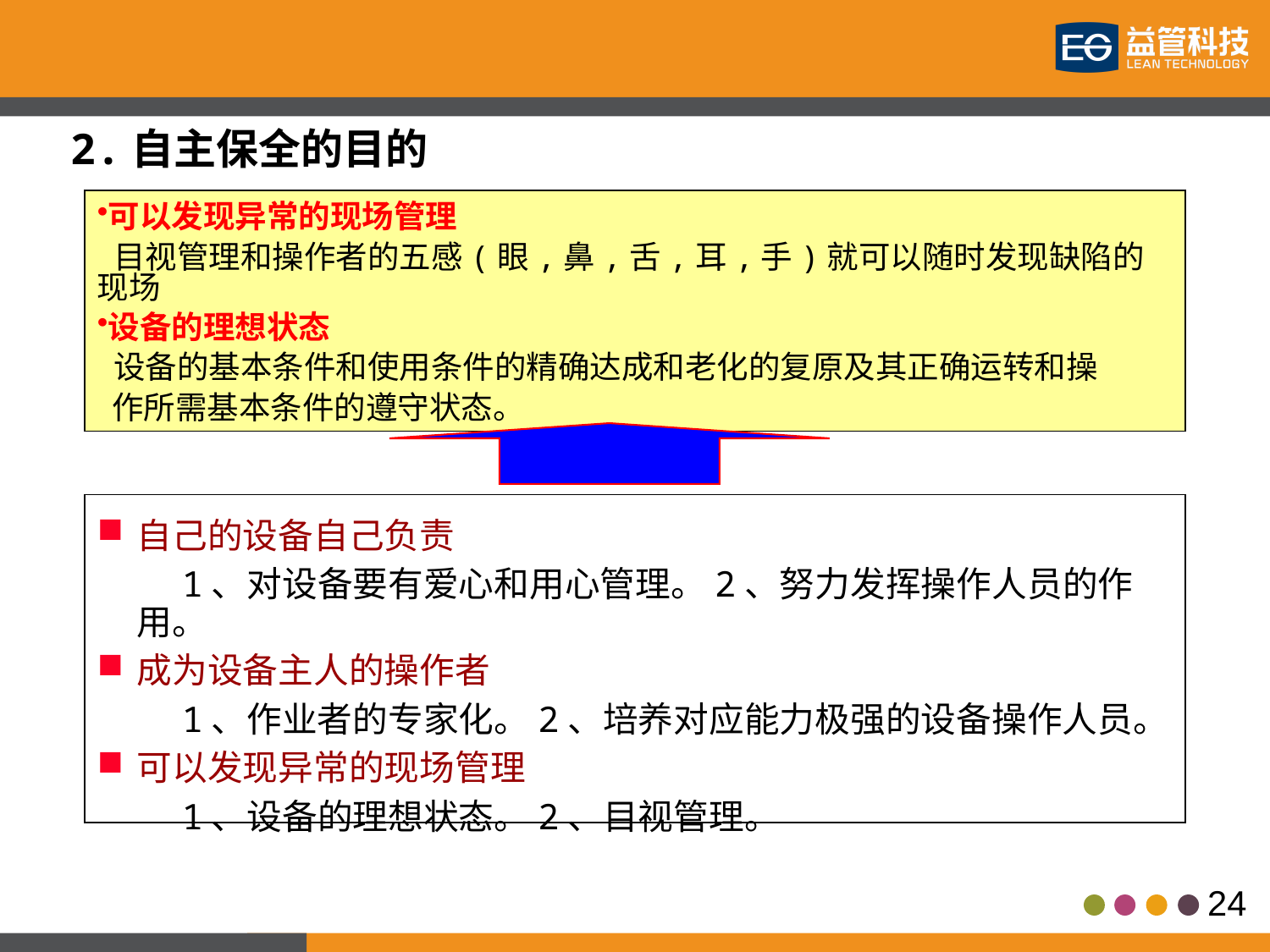

2.自主保全的目的
可以发现异常的现场管理
 目视管理和操作者的五感(眼,鼻,舌,耳,手)就可以随时发现缺陷的现场
设备的理想状态
 设备的基本条件和使用条件的精确达成和老化的复原及其正确运转和操
 作所需基本条件的遵守状态。

自己的设备自己负责
    1、对设备要有爱心和用心管理。2、努力发挥操作人员的作用。
成为设备主人的操作者
    1、作业者的专家化。2、培养对应能力极强的设备操作人员。
可以发现异常的现场管理
    1、设备的理想状态。2、目视管理。